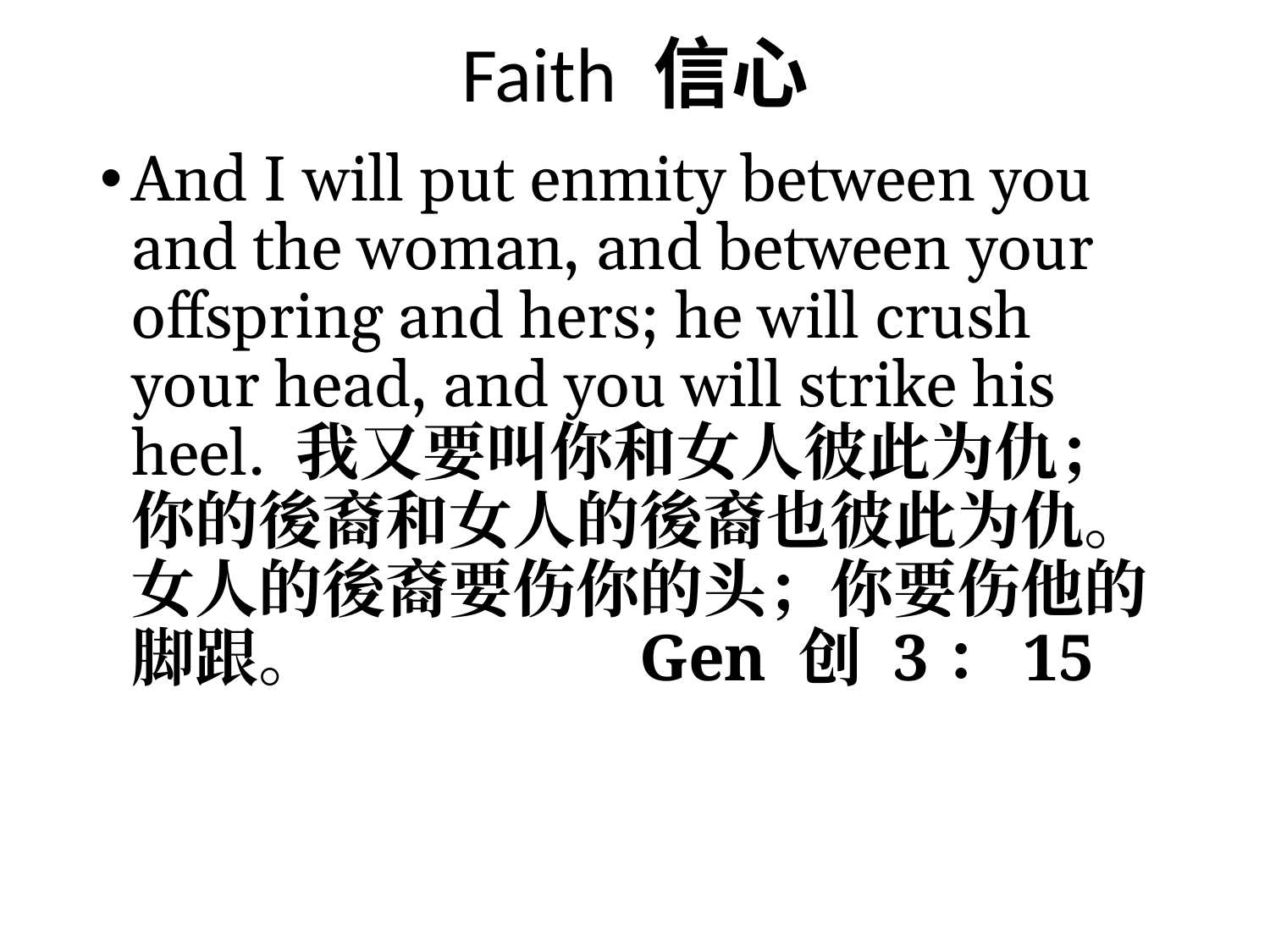

# Faith 信心
And I will put enmity between you and the woman, and between your offspring and hers; he will crush your head, and you will strike his heel. 我又要叫你和女人彼此为仇；你的後裔和女人的後裔也彼此为仇。女人的後裔要伤你的头；你要伤他的脚跟。			Gen 创 3：15